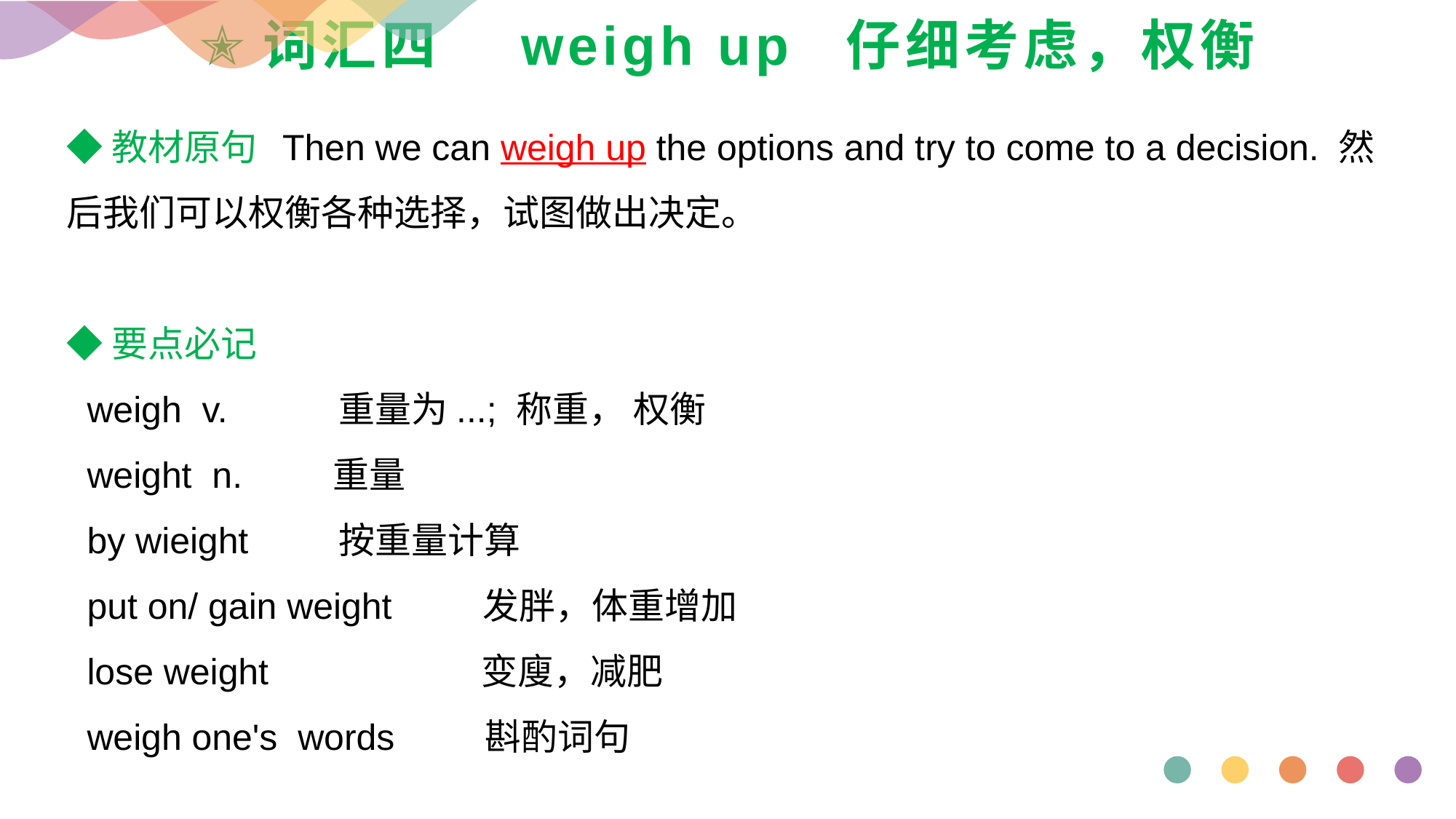

# ✭词汇四    weigh up  仔细考虑，权衡
◆教材原句  Then we can weigh up the options and try to come to a decision. 然后我们可以权衡各种选择，试图做出决定。

◆要点必记
  weigh  v.          重量为...; 称重， 权衡
  weight  n.        重量
  by wieight        按重量计算
  put on/ gain weight        发胖，体重增加
  lose weight                    变廋，减肥
  weigh one's  words        斟酌词句